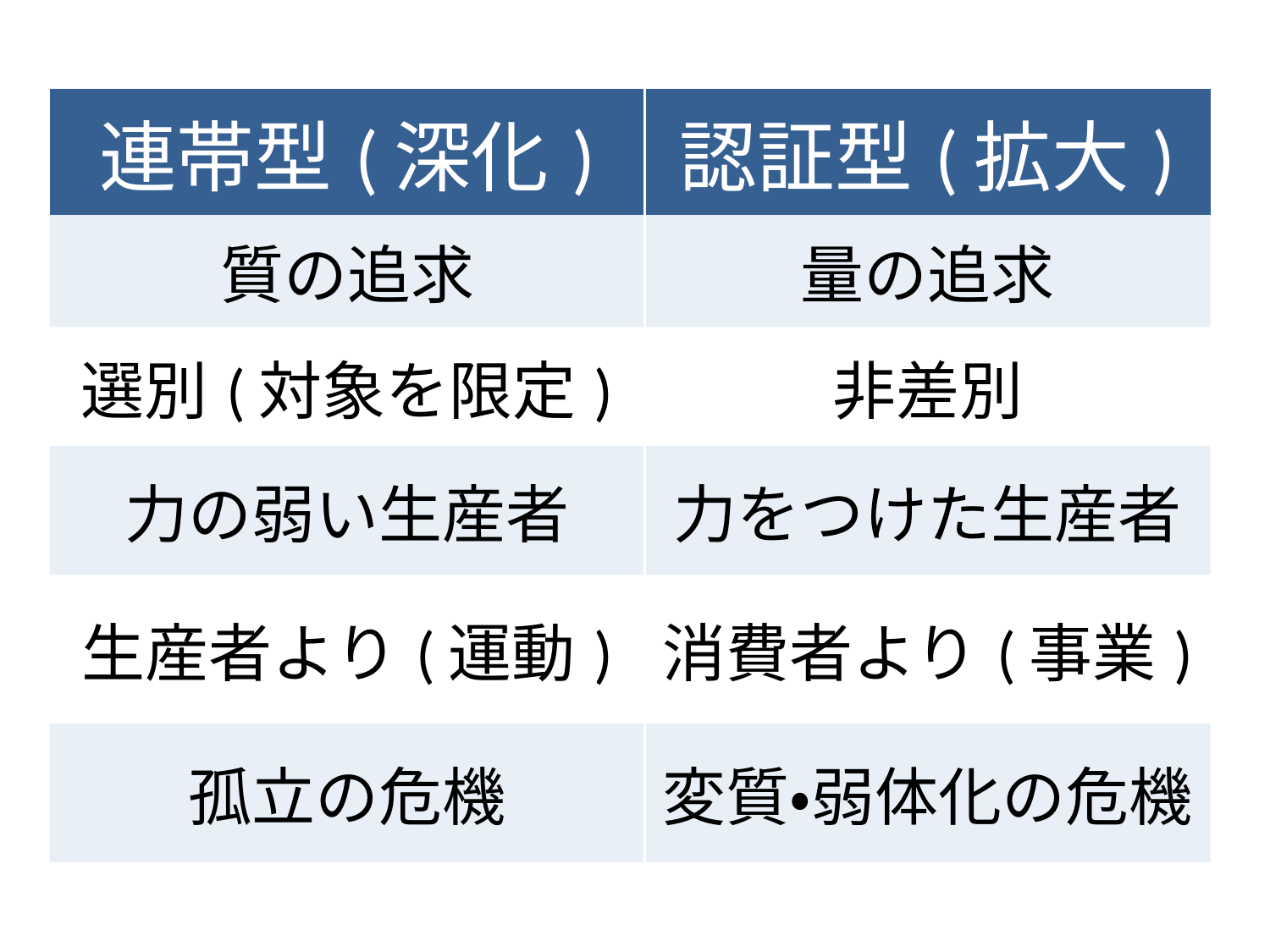

| 連帯型(深化) | 認証型(拡大) |
| --- | --- |
| 質の追求 | 量の追求 |
| 選別(対象を限定) | 非差別 |
| 力の弱い生産者 | 力をつけた生産者 |
| 生産者より(運動) | 消費者より(事業) |
| 孤立の危機 | 変質・弱体化の危機 |